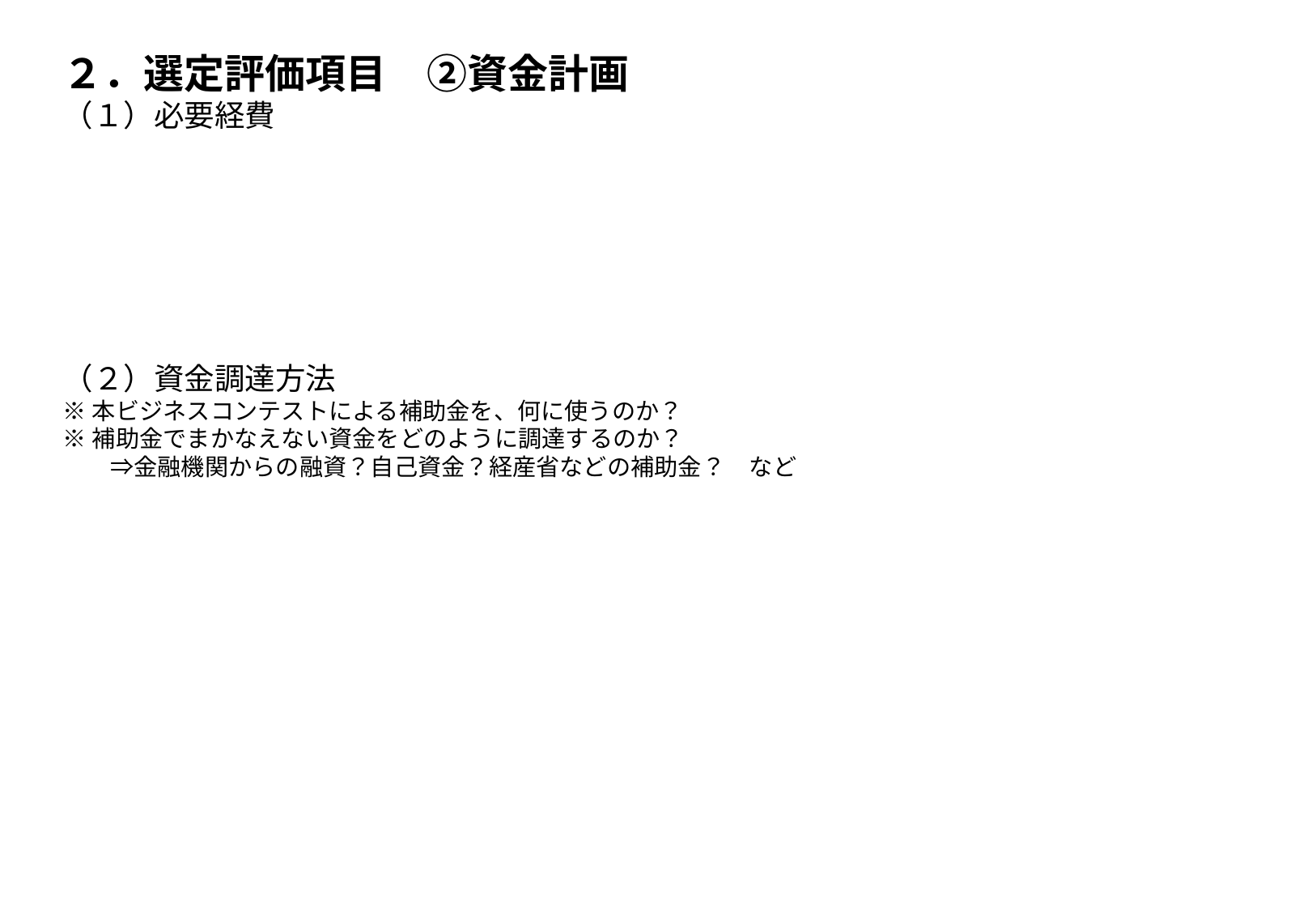

２．選定評価項目　②資金計画
（１）必要経費

（２）資金調達方法
※本ビジネスコンテストによる補助金を、何に使うのか？
※補助金でまかなえない資金をどのように調達するのか？
　　⇒金融機関からの融資？自己資金？経産省などの補助金？　など